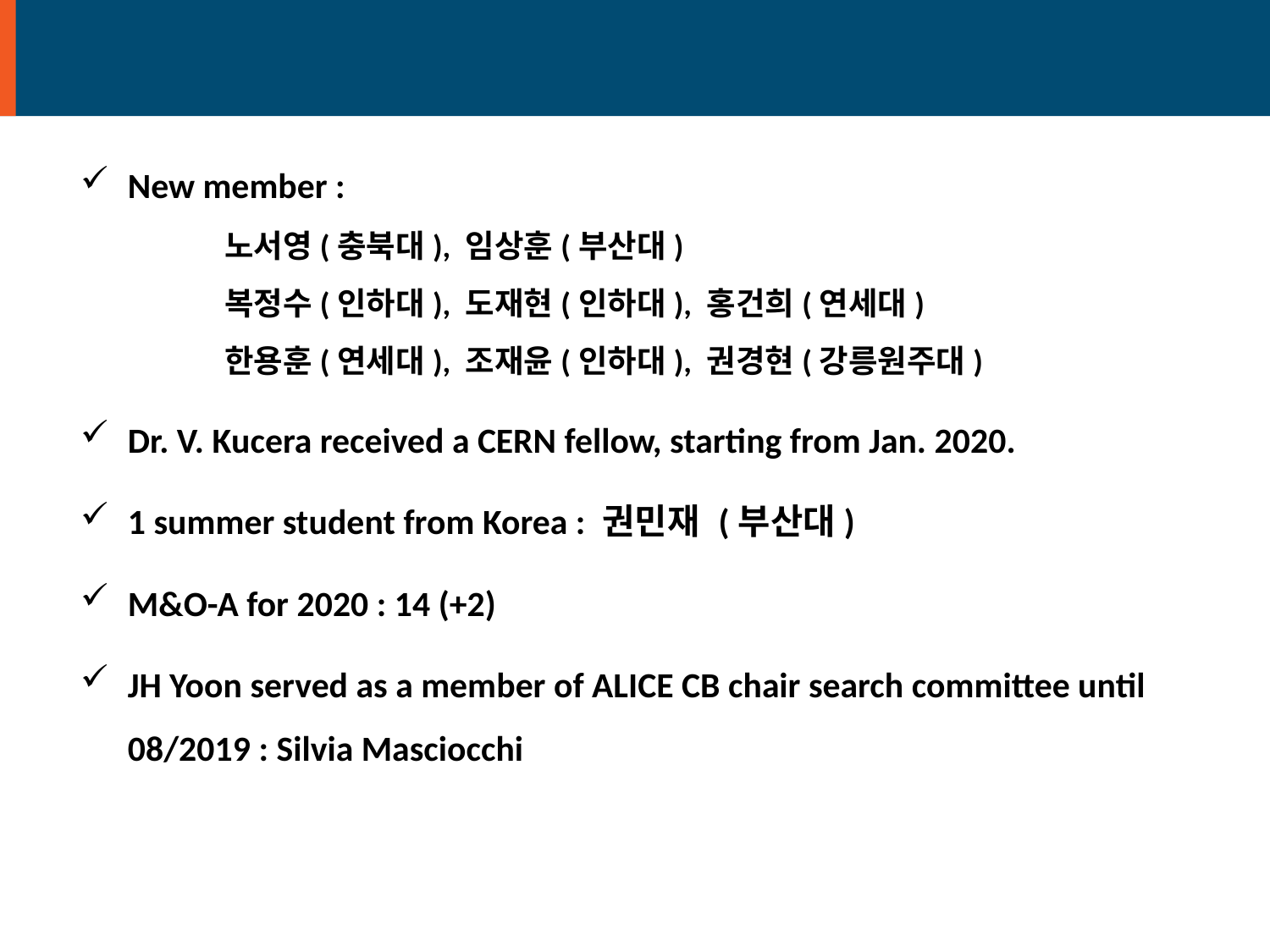

# Member Activity
New member :
노서영(충북대), 임상훈(부산대)
복정수(인하대), 도재현(인하대), 홍건희(연세대)
한용훈(연세대), 조재윤(인하대), 권경현(강릉원주대)
Dr. V. Kucera received a CERN fellow, starting from Jan. 2020.
1 summer student from Korea : 권민재 (부산대)
M&O-A for 2020 : 14 (+2)
JH Yoon served as a member of ALICE CB chair search committee until 08/2019 : Silvia Masciocchi